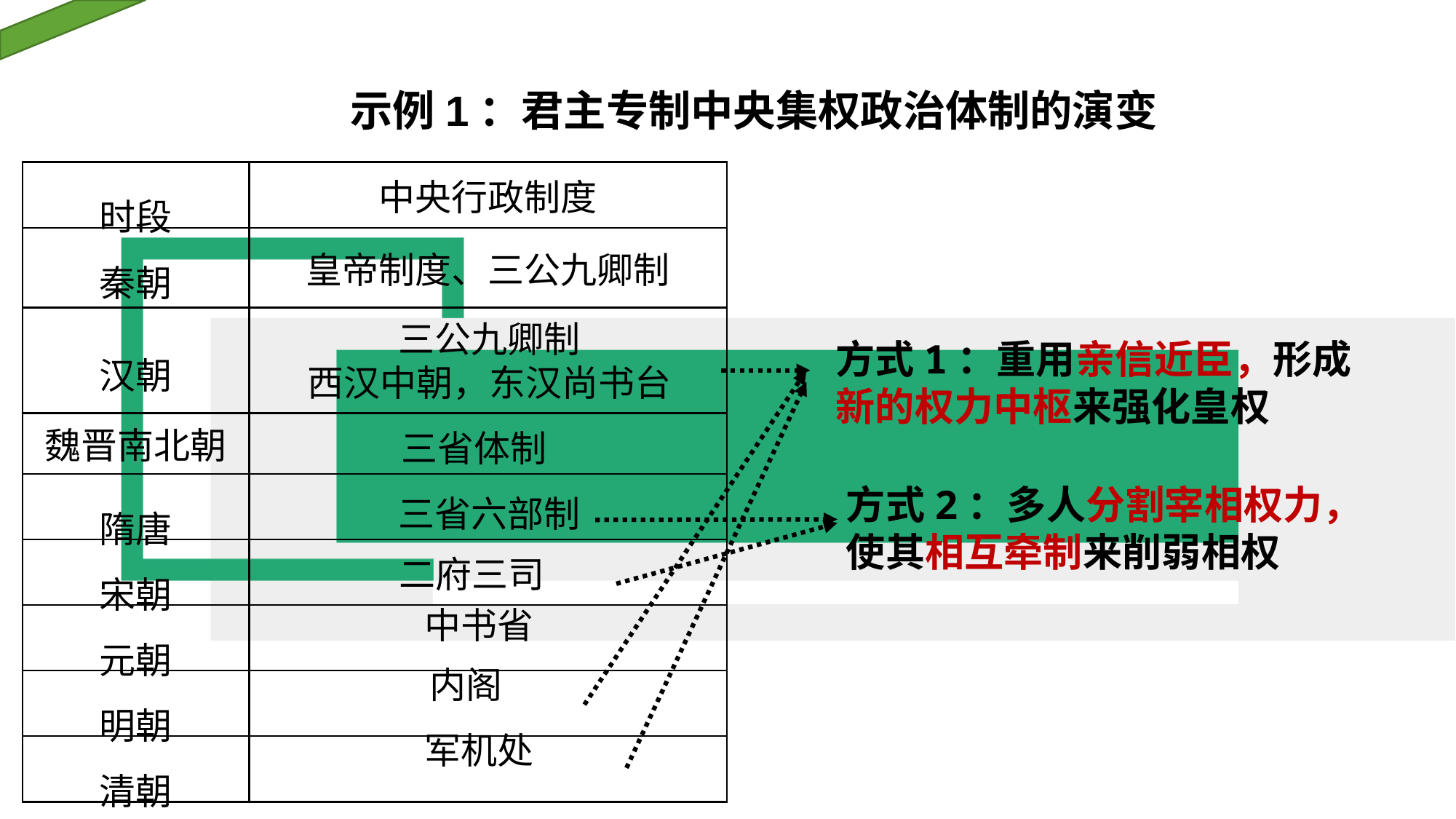

示例1：君主专制中央集权政治体制的演变
| 时段 | 中央行政制度 |
| --- | --- |
| 秦朝 | 皇帝制度、三公九卿制 |
| 汉朝 |  |
| 魏晋南北朝 |  |
| 隋唐 |  |
| 宋朝 |  |
| 元朝 |  |
| 明朝 |  |
| 清朝 |  |
三公九卿制
西汉中朝，东汉尚书台
方式1：重用亲信近臣，形成新的权力中枢来强化皇权
三省体制
方式2：多人分割宰相权力，使其相互牵制来削弱相权
三省六部制
二府三司
中书省
内阁
军机处